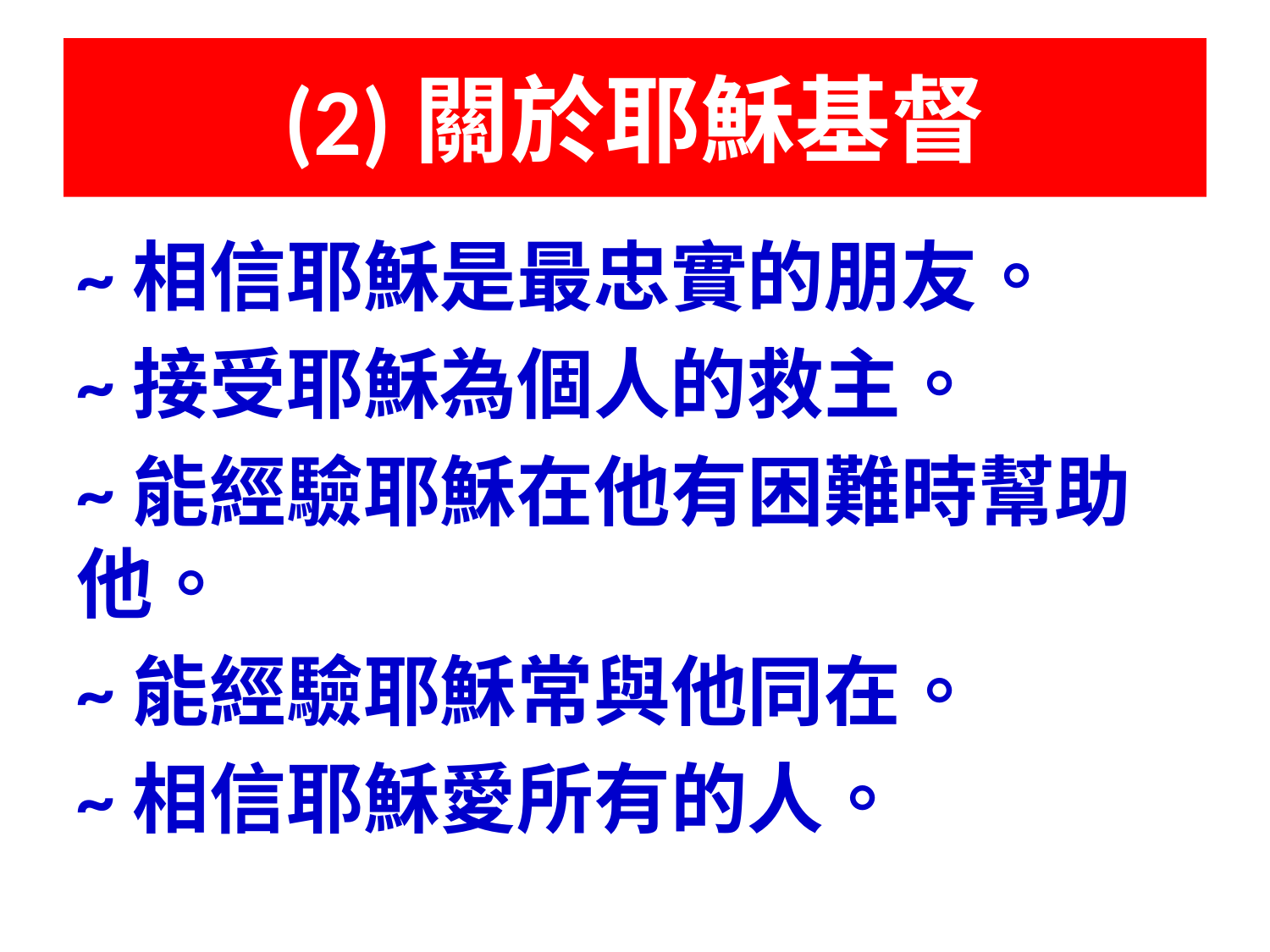

# (2)關於耶穌基督
~相信耶穌是最忠實的朋友。
~接受耶穌為個人的救主。
~能經驗耶穌在他有困難時幫助他。
~能經驗耶穌常與他同在。
~相信耶穌愛所有的人。